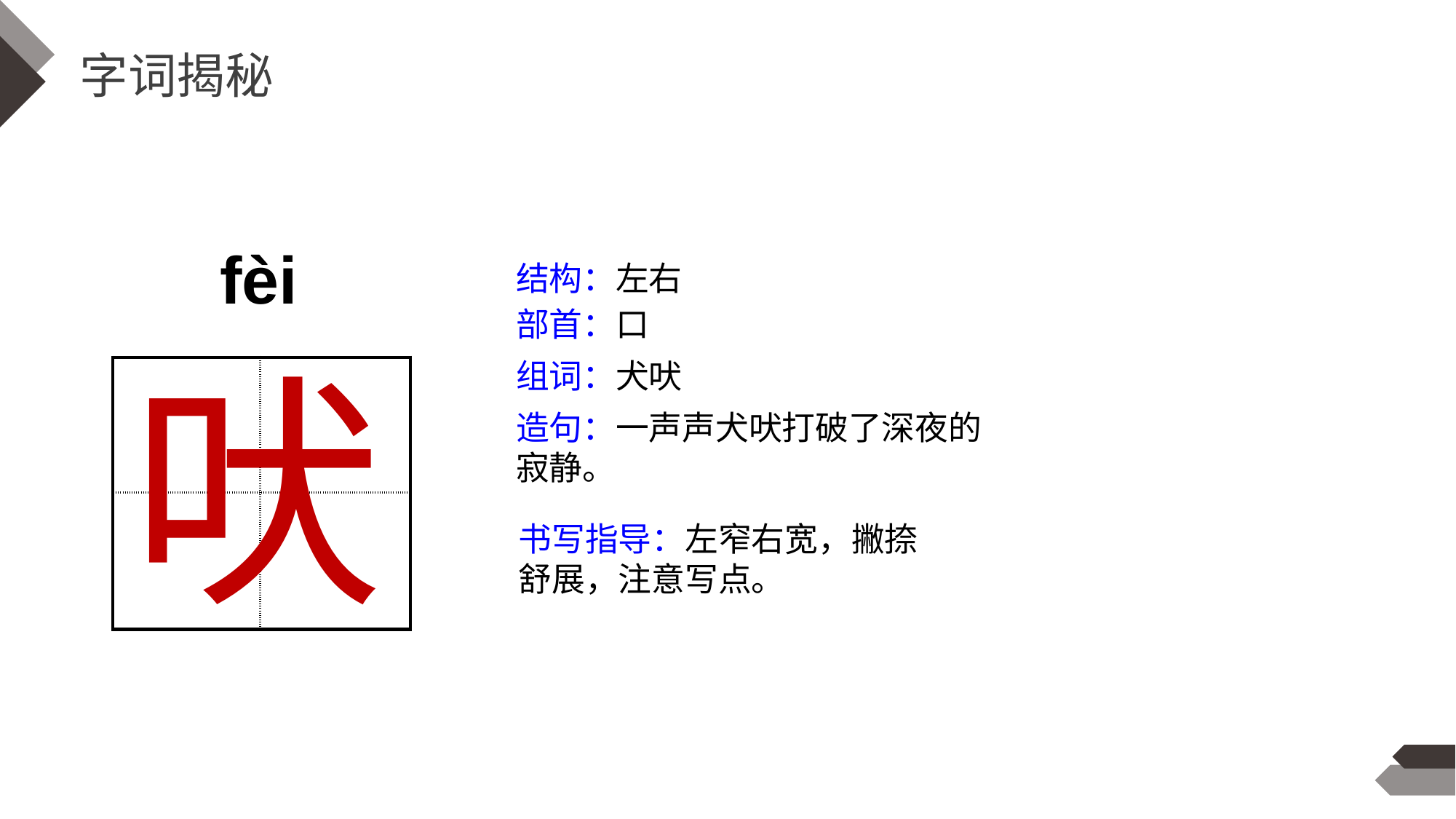

字词揭秘
fèi
结构：左右
部首：口
吠
组词：犬吠
|  |  |
| --- | --- |
|  |  |
造句：一声声犬吠打破了深夜的寂静。

书写指导：左窄右宽，撇捺舒展，注意写点。